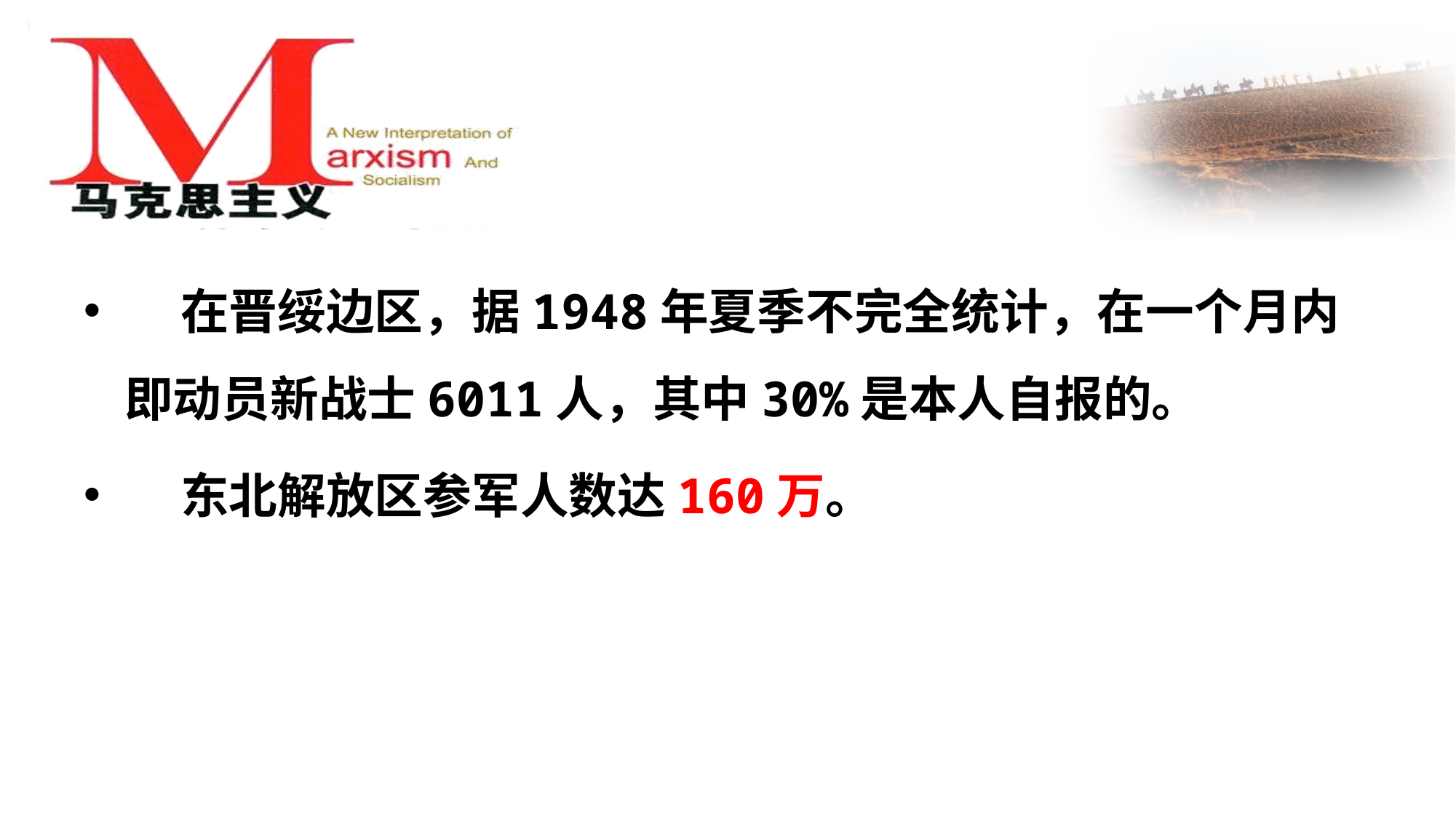

在晋绥边区，据1948年夏季不完全统计，在一个月内即动员新战士6011人，其中30%是本人自报的。
    东北解放区参军人数达160万。